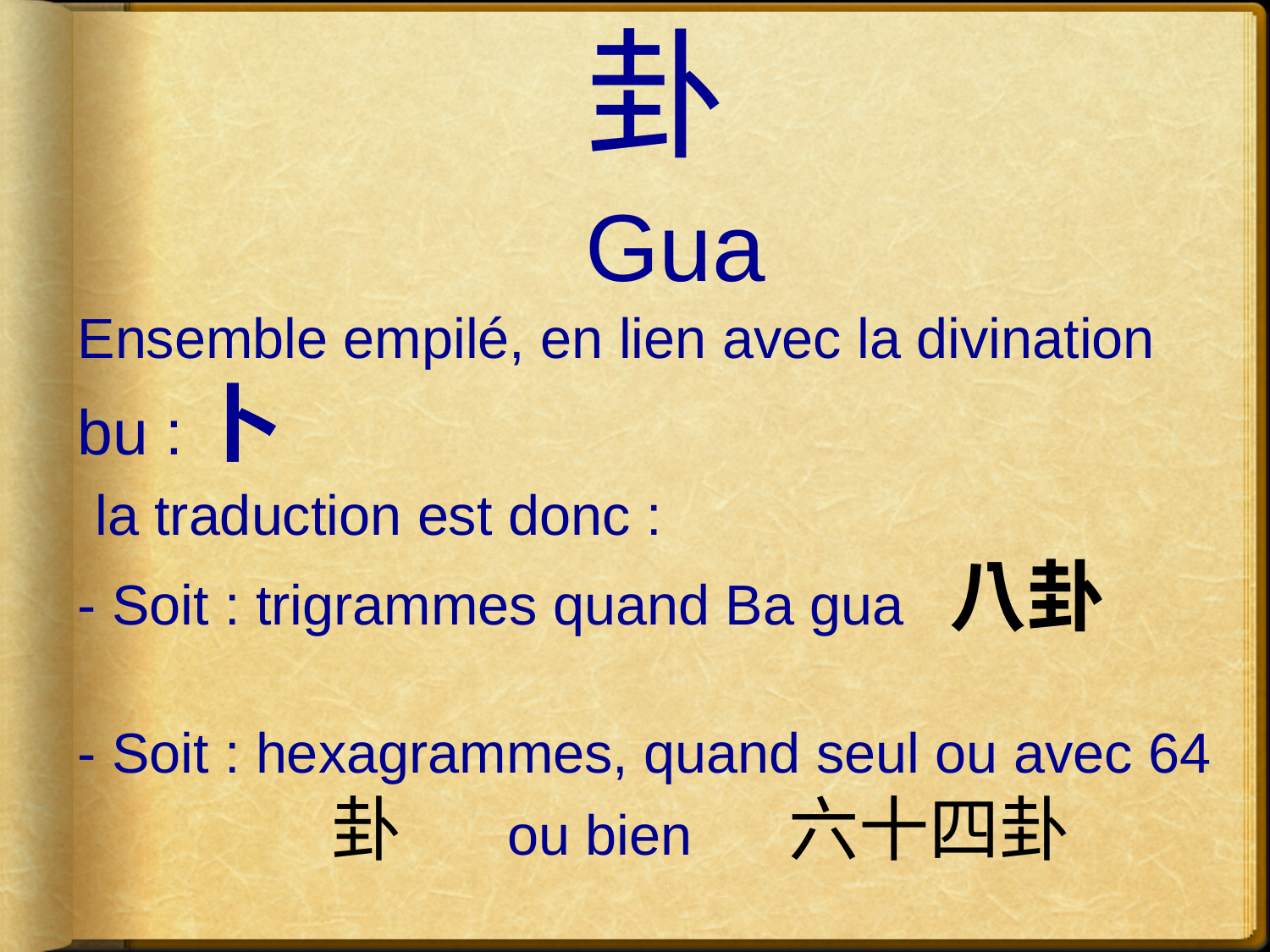

卦
				Gua
Ensemble empilé, en lien avec la divination
bu :卜
 la traduction est donc :
- Soit : trigrammes quand Ba gua  八卦

- Soit : hexagrammes, quand seul ou avec 64
		卦	  ou bien	   六十四卦